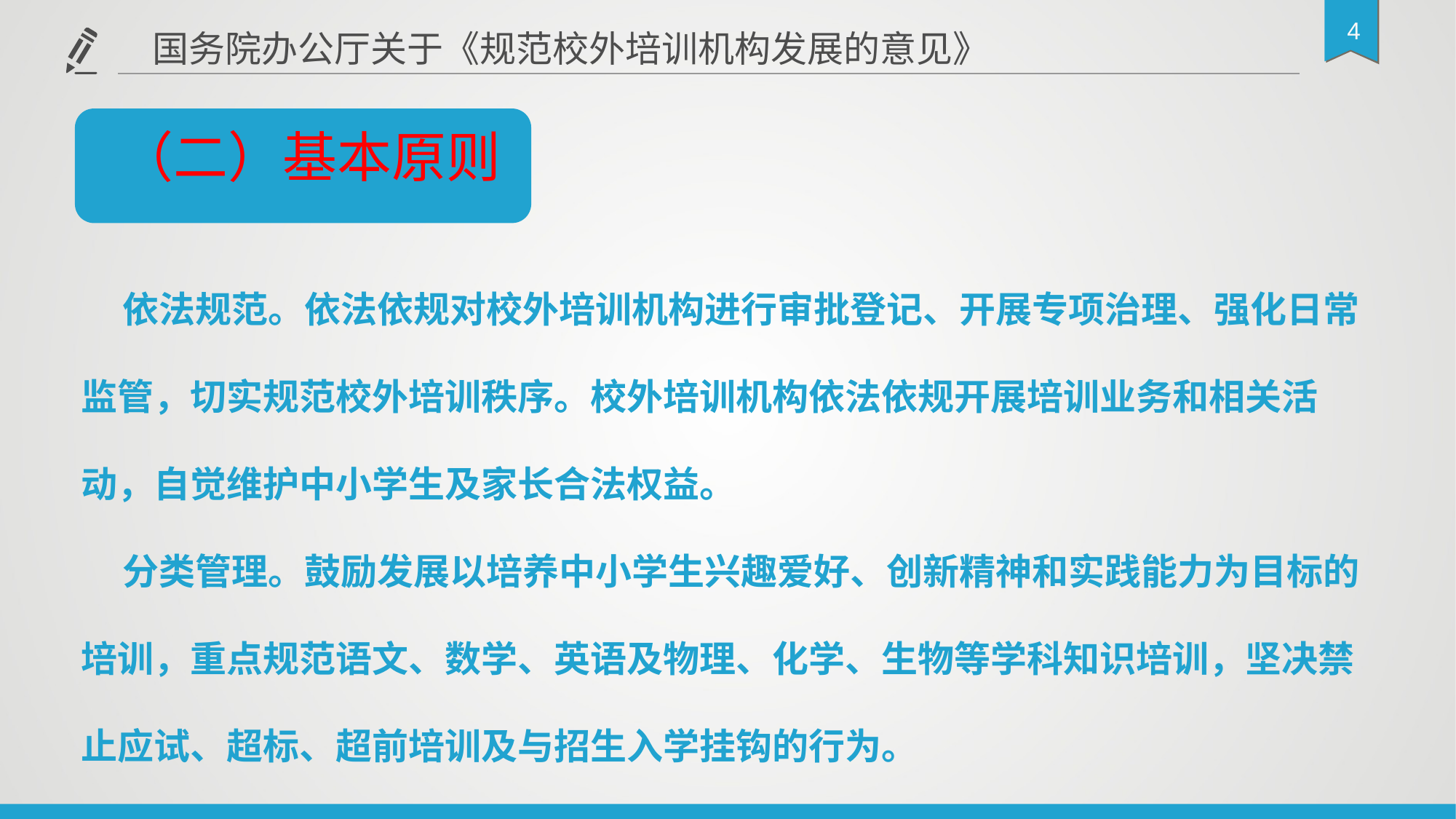

国务院办公厅关于《规范校外培训机构发展的意见》

（二）基本原则
    依法规范。依法依规对校外培训机构进行审批登记、开展专项治理、强化日常监管，切实规范校外培训秩序。校外培训机构依法依规开展培训业务和相关活动，自觉维护中小学生及家长合法权益。
    分类管理。鼓励发展以培养中小学生兴趣爱好、创新精神和实践能力为目标的培训，重点规范语文、数学、英语及物理、化学、生物等学科知识培训，坚决禁止应试、超标、超前培训及与招生入学挂钩的行为。